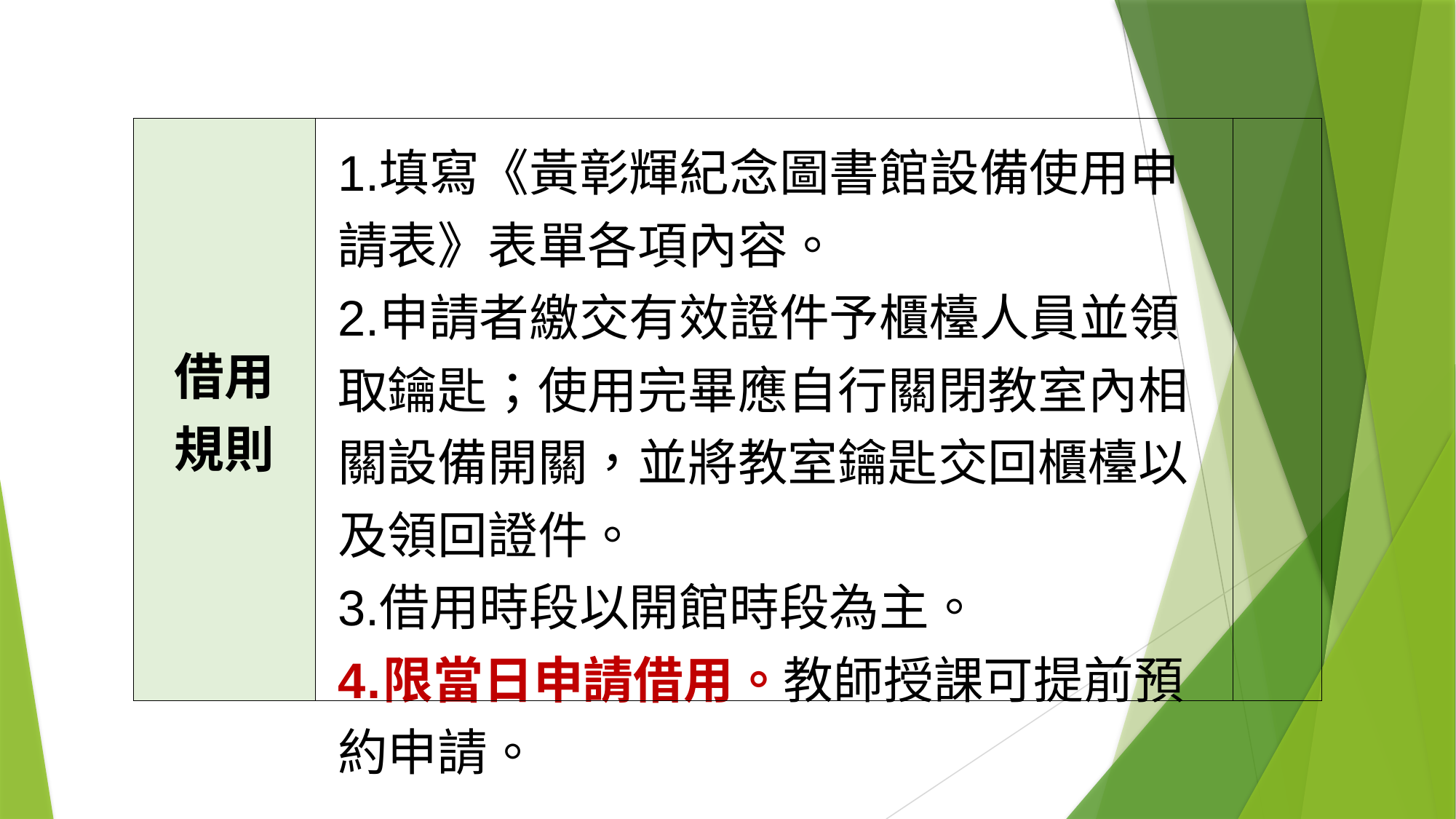

| 借用規則 | 填寫《黃彰輝紀念圖書館設備使用申請表》表單各項內容。 申請者繳交有效證件予櫃檯人員並領取鑰匙；使用完畢應自行關閉教室內相關設備開關，並將教室鑰匙交回櫃檯以及領回證件。 借用時段以開館時段為主。 限當日申請借用。教師授課可提前預約申請。 |  |
| --- | --- | --- |